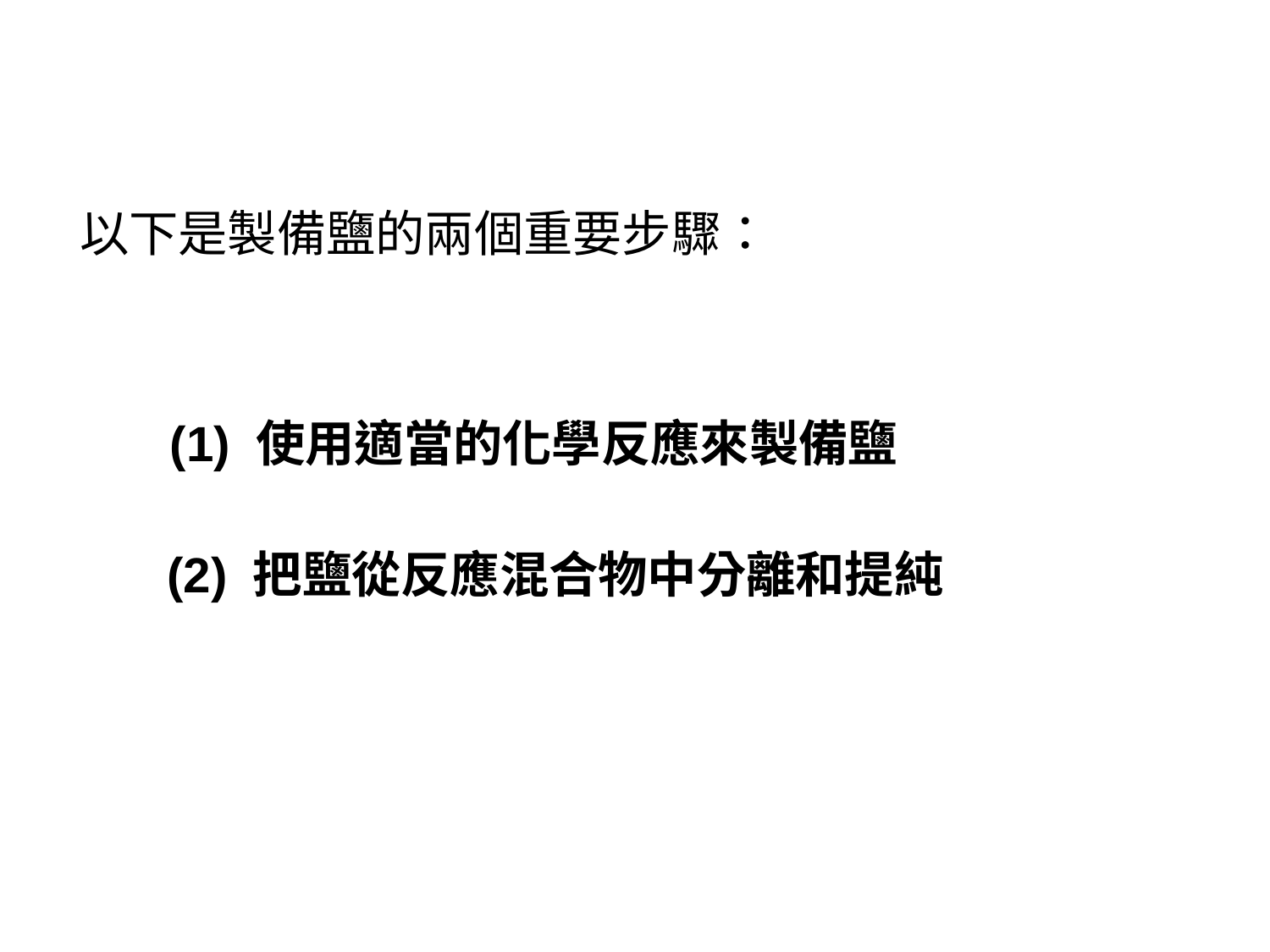

以下是製備鹽的兩個重要步驟：
(1) 使用適當的化學反應來製備鹽
(2) 把鹽從反應混合物中分離和提純